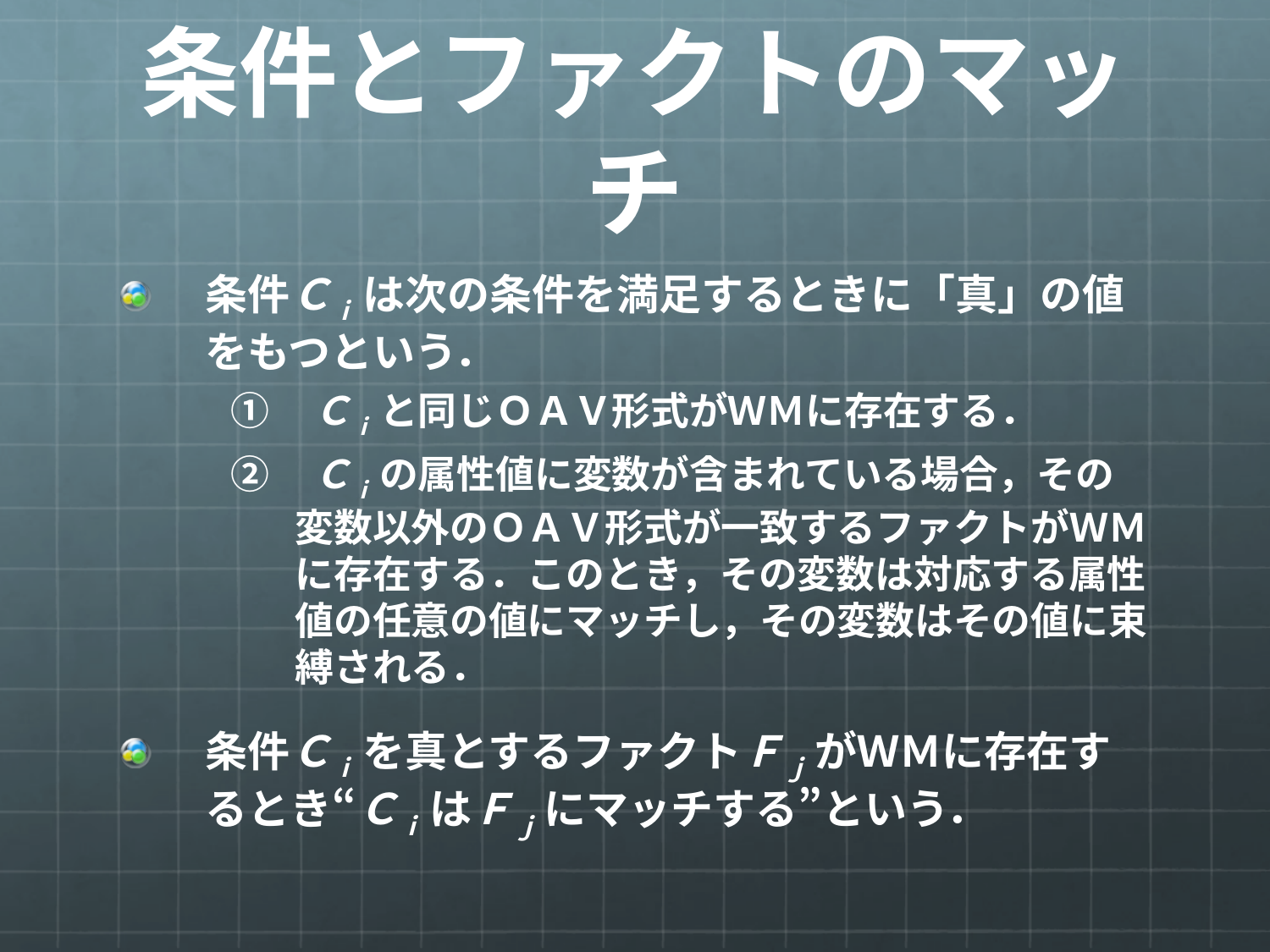

# 条件とファクトのマッチ
条件Ｃｉ は次の条件を満足するときに「真」の値をもつという．
 Ｃｉ と同じＯＡＶ形式がＷＭに存在する．
 Ｃｉ の属性値に変数が含まれている場合，その変数以外のＯＡＶ形式が一致するファクトがＷＭに存在する．このとき，その変数は対応する属性値の任意の値にマッチし，その変数はその値に束縛される．
条件Ｃｉ を真とするファクトＦｊ がＷＭに存在するとき“Ｃｉ はＦｊ にマッチする”という．